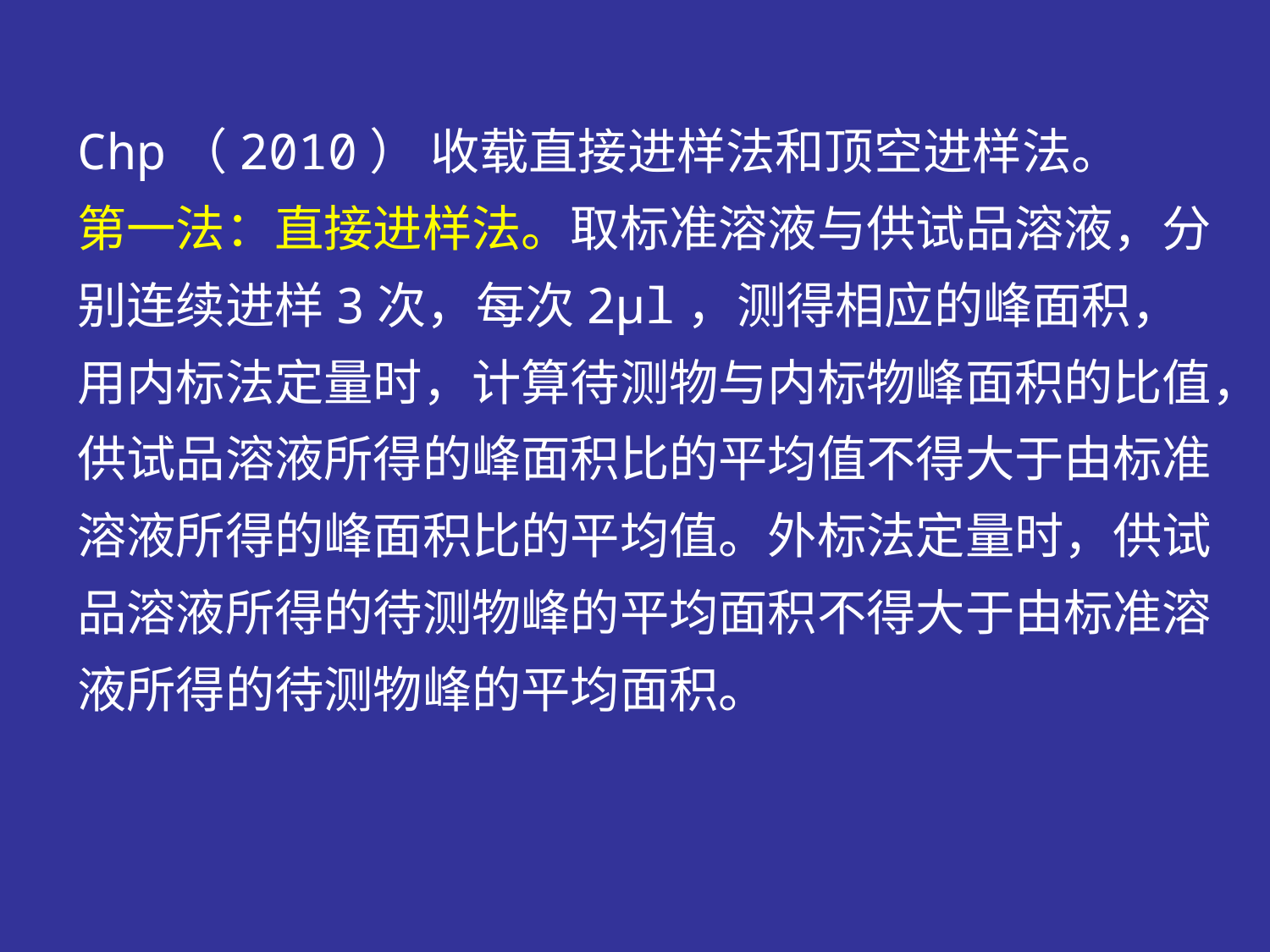

Chp（2010） 收载直接进样法和顶空进样法。
第一法：直接进样法。取标准溶液与供试品溶液，分别连续进样3次，每次2μl，测得相应的峰面积，用内标法定量时，计算待测物与内标物峰面积的比值，供试品溶液所得的峰面积比的平均值不得大于由标准溶液所得的峰面积比的平均值。外标法定量时，供试品溶液所得的待测物峰的平均面积不得大于由标准溶液所得的待测物峰的平均面积。